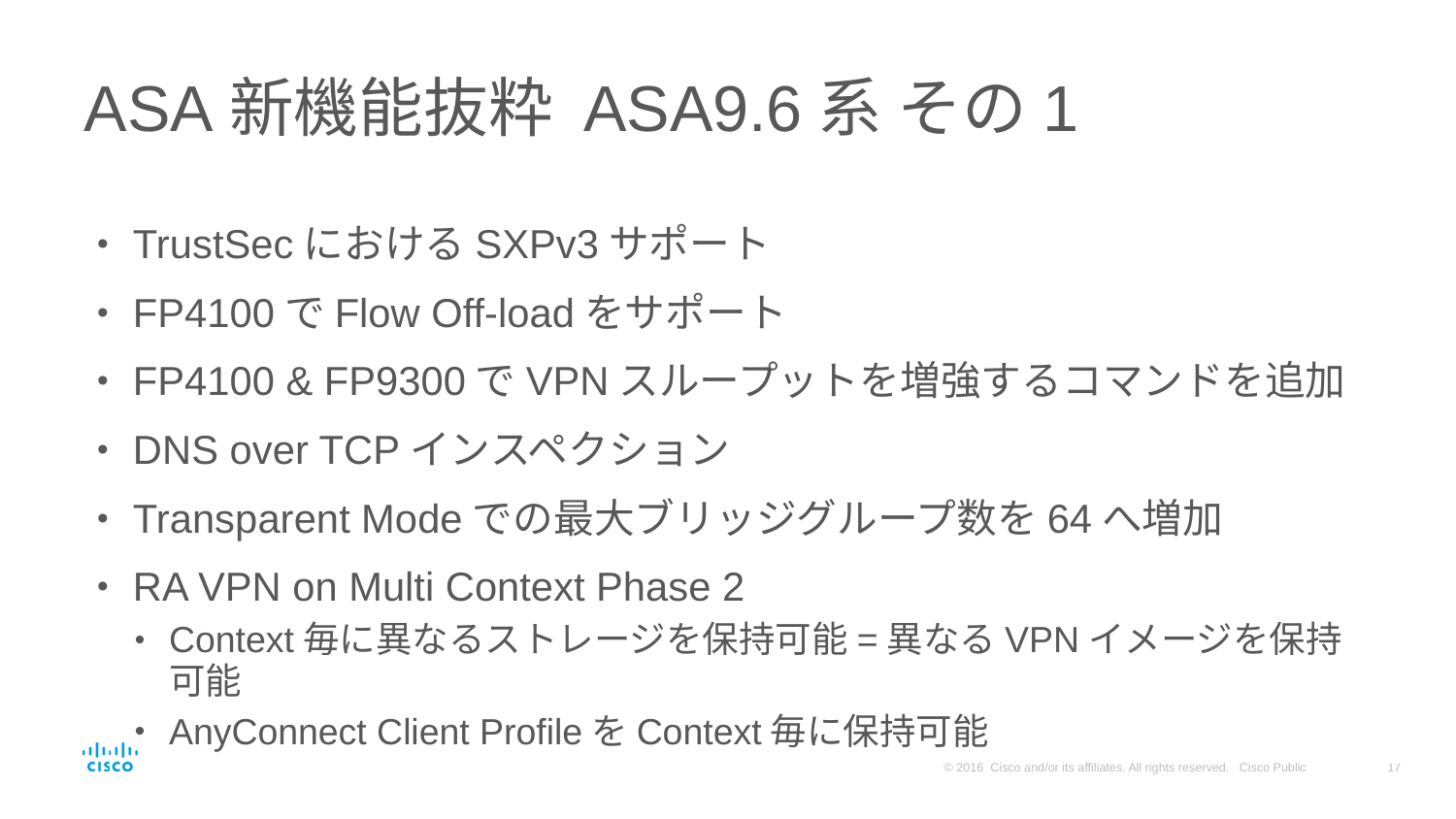

# ASA新機能抜粋 ASA9.6系 その1
TrustSecにおけるSXPv3サポート
FP4100でFlow Off-loadをサポート
FP4100 & FP9300でVPNスループットを増強するコマンドを追加
DNS over TCPインスペクション
Transparent Modeでの最大ブリッジグループ数を64へ増加
RA VPN on Multi Context Phase 2
Context毎に異なるストレージを保持可能=異なるVPNイメージを保持可能
AnyConnect Client ProfileをContext毎に保持可能